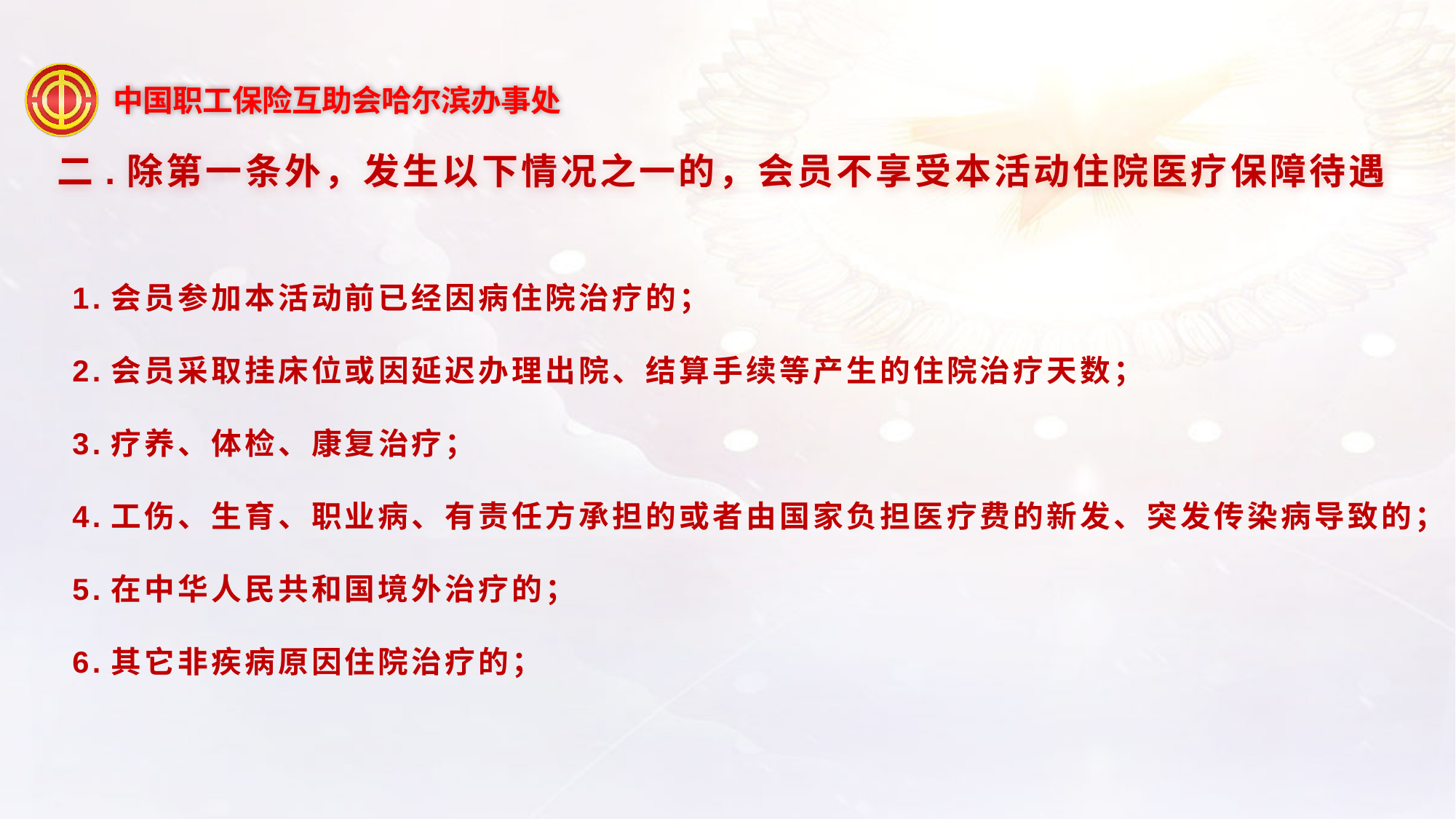

二.除第一条外，发生以下情况之一的，会员不享受本活动住院医疗保障待遇
1.会员参加本活动前已经因病住院治疗的；
2.会员采取挂床位或因延迟办理出院、结算手续等产生的住院治疗天数；
3.疗养、体检、康复治疗；
4.工伤、生育、职业病、有责任方承担的或者由国家负担医疗费的新发、突发传染病导致的；
5.在中华人民共和国境外治疗的；
6.其它非疾病原因住院治疗的；